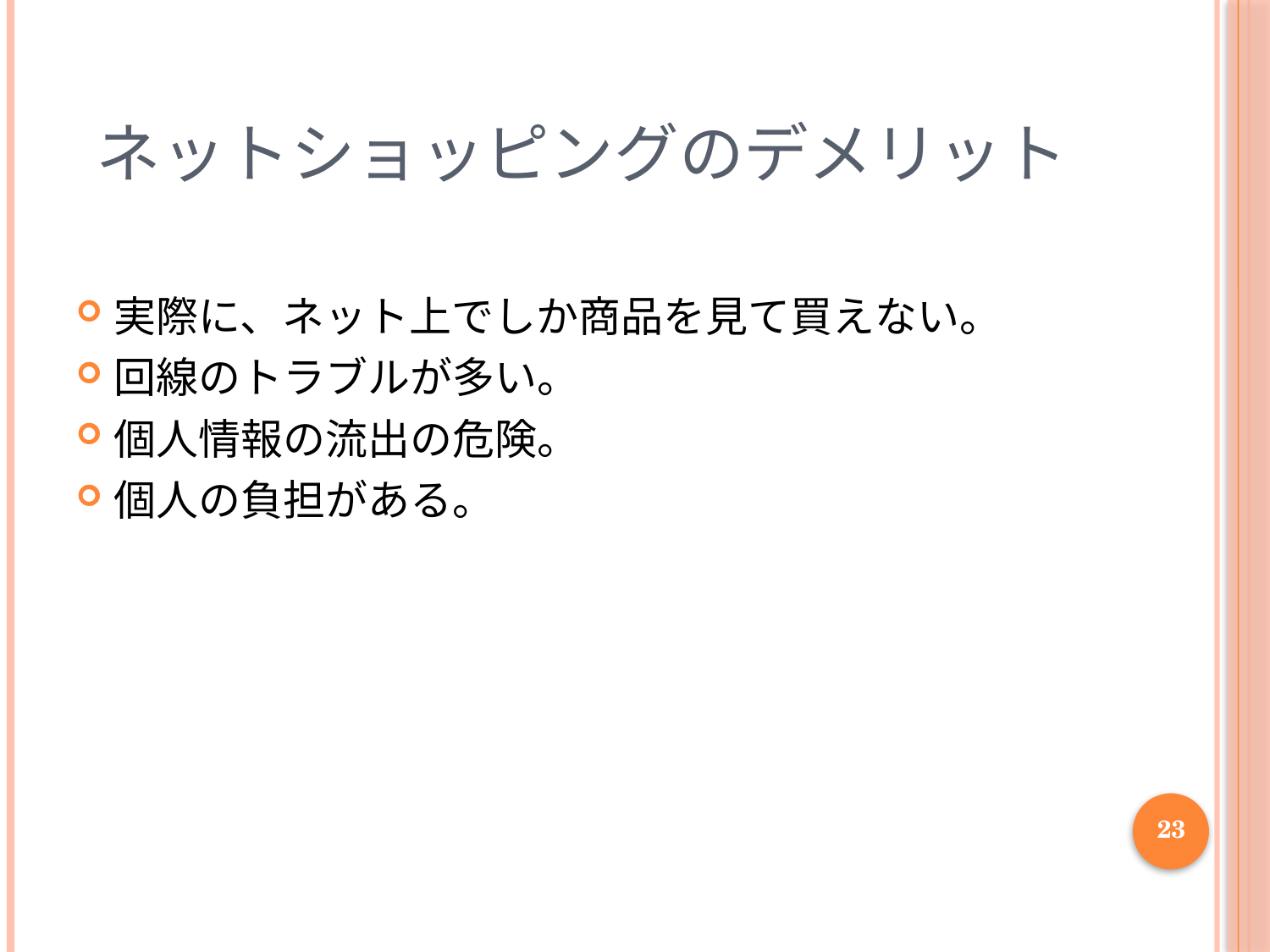

# ネットショッピングのデメリット

実際に、ネット上でしか商品を見て買えない。
回線のトラブルが多い。
個人情報の流出の危険。
個人の負担がある。

23